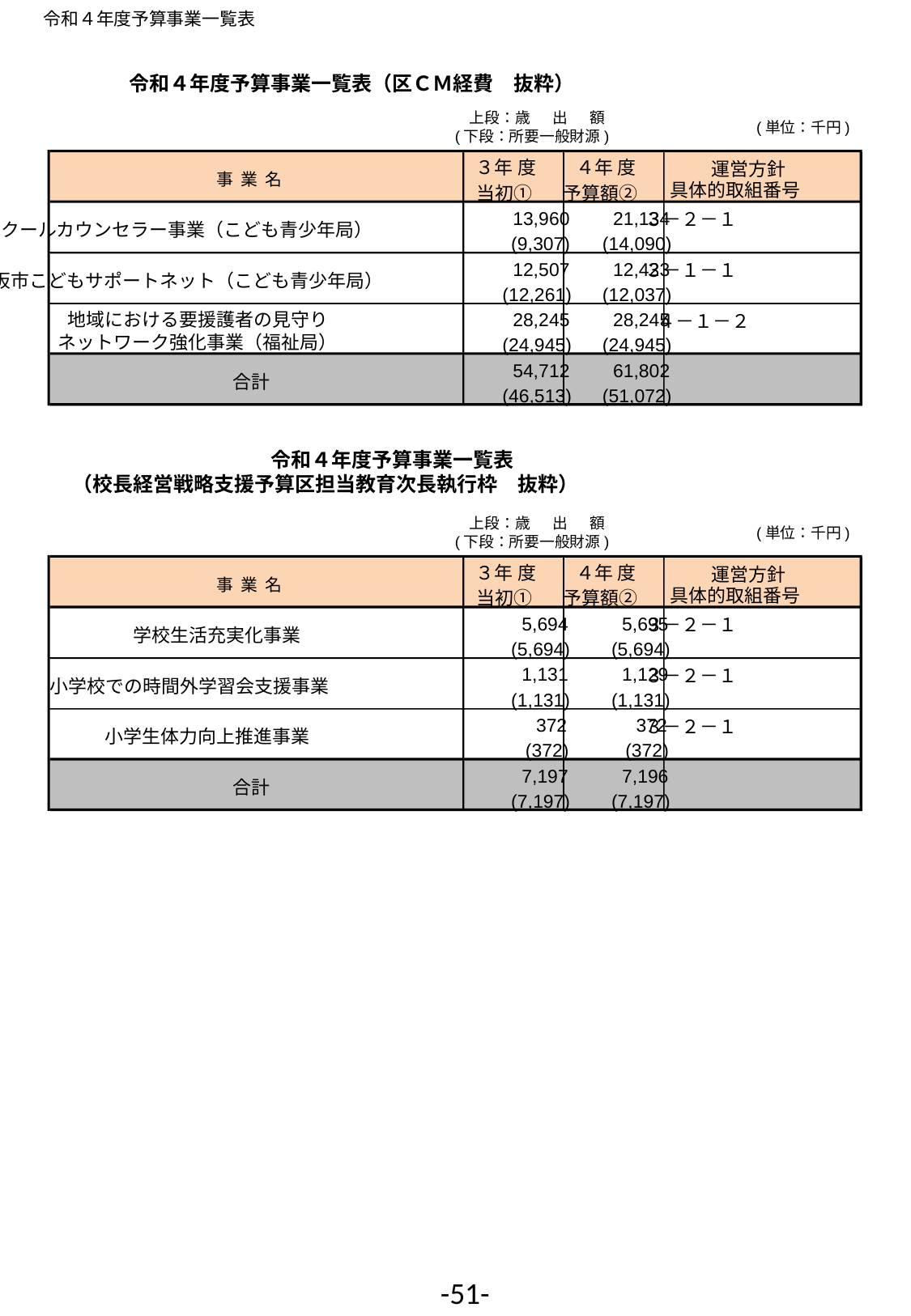

令和４年度予算事業一覧表

令和４年度予算事業一覧表（区ＣＭ経費　抜粋）
上段：歳  　出 　 額
(単位：千円)
(下段：所要一般財源)

３年 度
４年 度
運営方針
事  業  名
具体的取組番号
当初①
予算額②

13,960
21,134
３－２－１
スクールカウンセラー事業（こども青少年局）
(9,307)
(14,090)

12,507
12,423
３－１－１
大阪市こどもサポートネット（こども青少年局）
(12,261)
(12,037)

地域における要援護者の見守り
28,245
28,245
４－１－２
ネットワーク強化事業（福祉局）
(24,945)
(24,945)

54,712
61,802
合計
(46,513)
(51,072)

令和４年度予算事業一覧表
（校長経営戦略支援予算区担当教育次長執行枠　抜粋）
上段：歳  　出 　 額
(単位：千円)
(下段：所要一般財源)

３年 度
４年 度
運営方針
事  業  名
具体的取組番号
当初①
予算額②

5,694
5,695
３－２－１
学校生活充実化事業
(5,694)
(5,694)

1,131
1,129
３－２－１
小学校での時間外学習会支援事業
(1,131)
(1,131)

372
372
３－２－１
小学生体力向上推進事業
(372)
(372)

7,197
7,196
合計
(7,197)
(7,197)

-51-